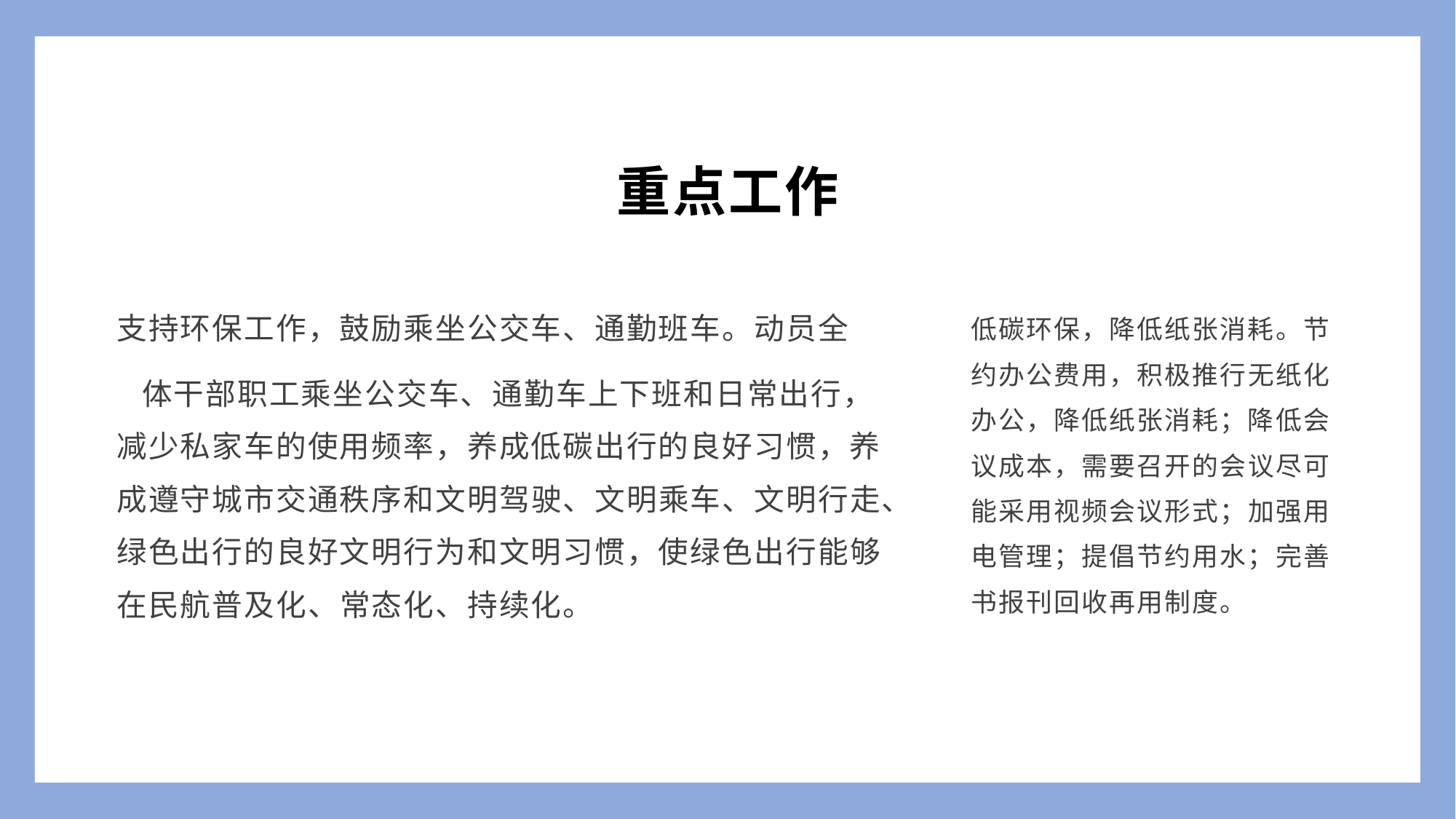

重点工作
支持环保工作，鼓励乘坐公交车、通勤班车。动员全
  体干部职工乘坐公交车、通勤车上下班和日常出行，减少私家车的使用频率，养成低碳出行的良好习惯，养成遵守城市交通秩序和文明驾驶、文明乘车、文明行走、绿色出行的良好文明行为和文明习惯，使绿色出行能够在民航普及化、常态化、持续化。
低碳环保，降低纸张消耗。节约办公费用，积极推行无纸化办公，降低纸张消耗；降低会议成本，需要召开的会议尽可能采用视频会议形式；加强用电管理；提倡节约用水；完善书报刊回收再用制度。